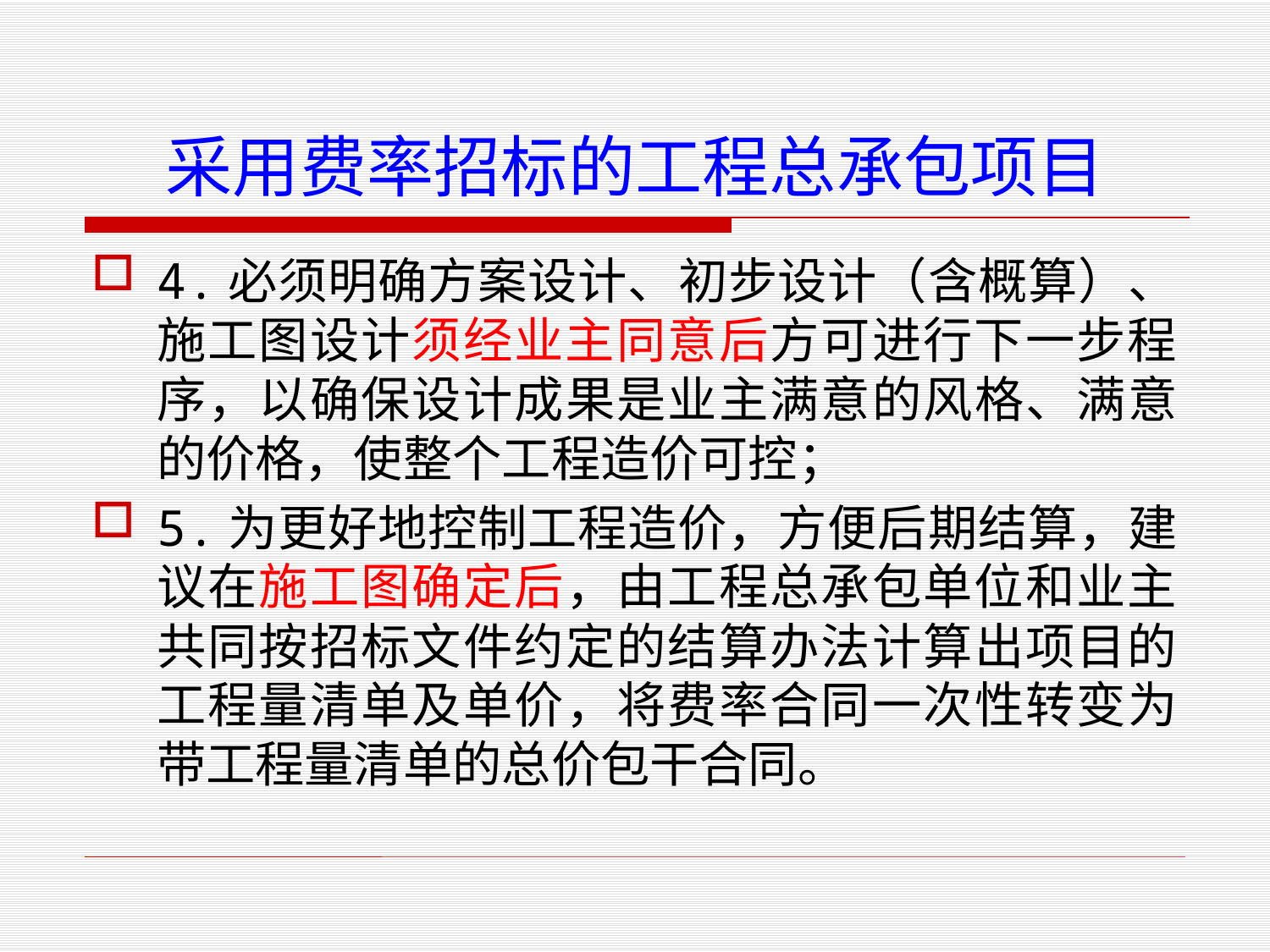

# 采用费率招标的工程总承包项目
4.必须明确方案设计、初步设计（含概算）、施工图设计须经业主同意后方可进行下一步程序，以确保设计成果是业主满意的风格、满意的价格，使整个工程造价可控；
5.为更好地控制工程造价，方便后期结算，建议在施工图确定后，由工程总承包单位和业主共同按招标文件约定的结算办法计算出项目的工程量清单及单价，将费率合同一次性转变为带工程量清单的总价包干合同。